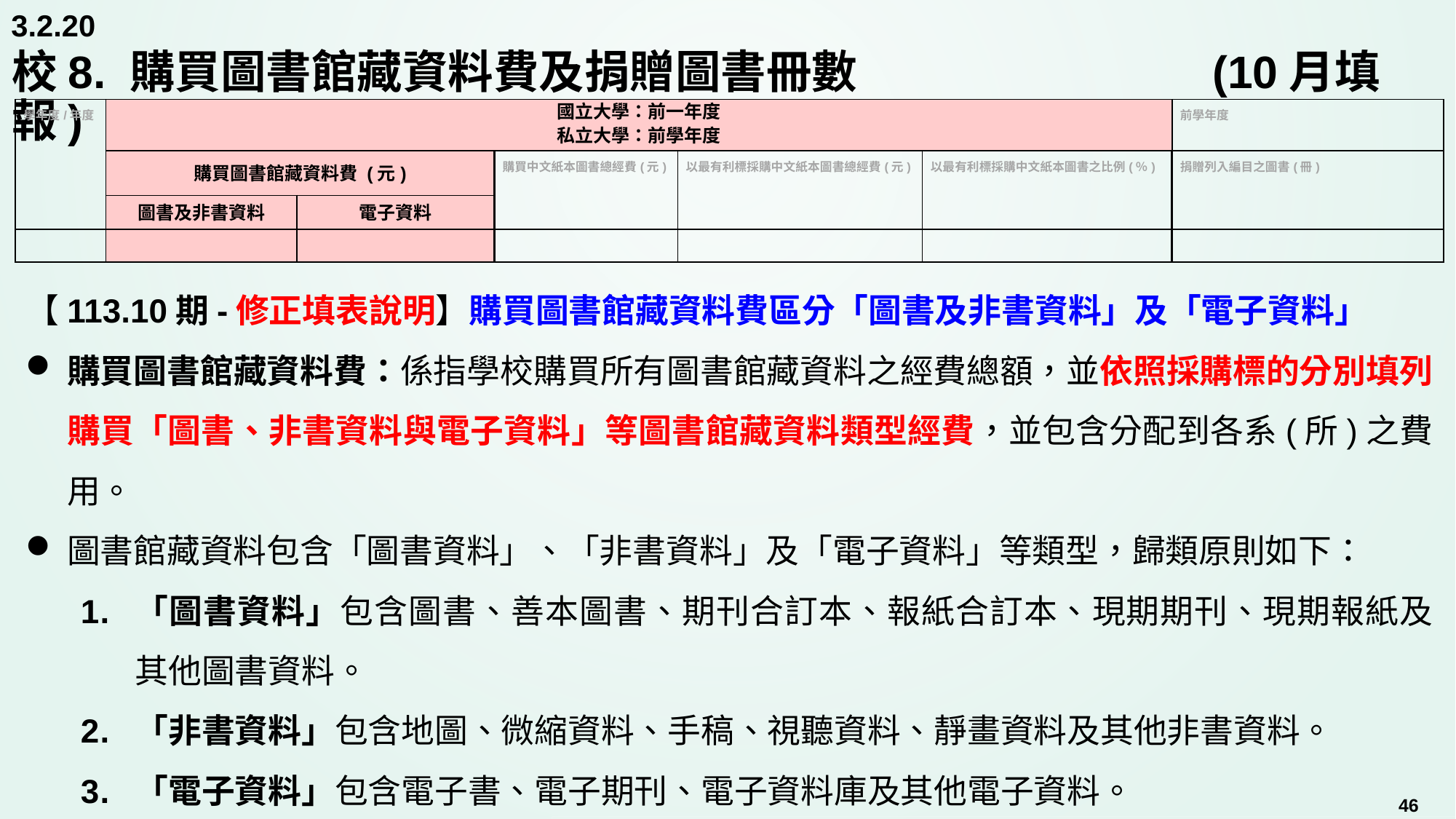

3.2.20
# 校8. 購買圖書館藏資料費及捐贈圖書冊數	  			(10月填報)
| 學年度/年度 | 國立大學：前一年度 私立大學：前學年度 |  |  |  |  | 前學年度 |
| --- | --- | --- | --- | --- | --- | --- |
|  | 購買圖書館藏資料費 (元) |  | 購買中文紙本圖書總經費(元) | 以最有利標採購中文紙本圖書總經費(元) | 以最有利標採購中文紙本圖書之比例(％) | 捐贈列入編目之圖書(冊) |
|  | 圖書及非書資料 | 電子資料 |  |  |  |  |
|  |  |  |  |  |  |  |
【113.10期-修正填表說明】購買圖書館藏資料費區分「圖書及非書資料」及「電子資料」
購買圖書館藏資料費：係指學校購買所有圖書館藏資料之經費總額，並依照採購標的分別填列購買「圖書、非書資料與電子資料」等圖書館藏資料類型經費，並包含分配到各系(所)之費用。
圖書館藏資料包含「圖書資料」、「非書資料」及「電子資料」等類型，歸類原則如下：
「圖書資料」包含圖書、善本圖書、期刊合訂本、報紙合訂本、現期期刊、現期報紙及其他圖書資料。
「非書資料」包含地圖、微縮資料、手稿、視聽資料、靜畫資料及其他非書資料。
「電子資料」包含電子書、電子期刊、電子資料庫及其他電子資料。